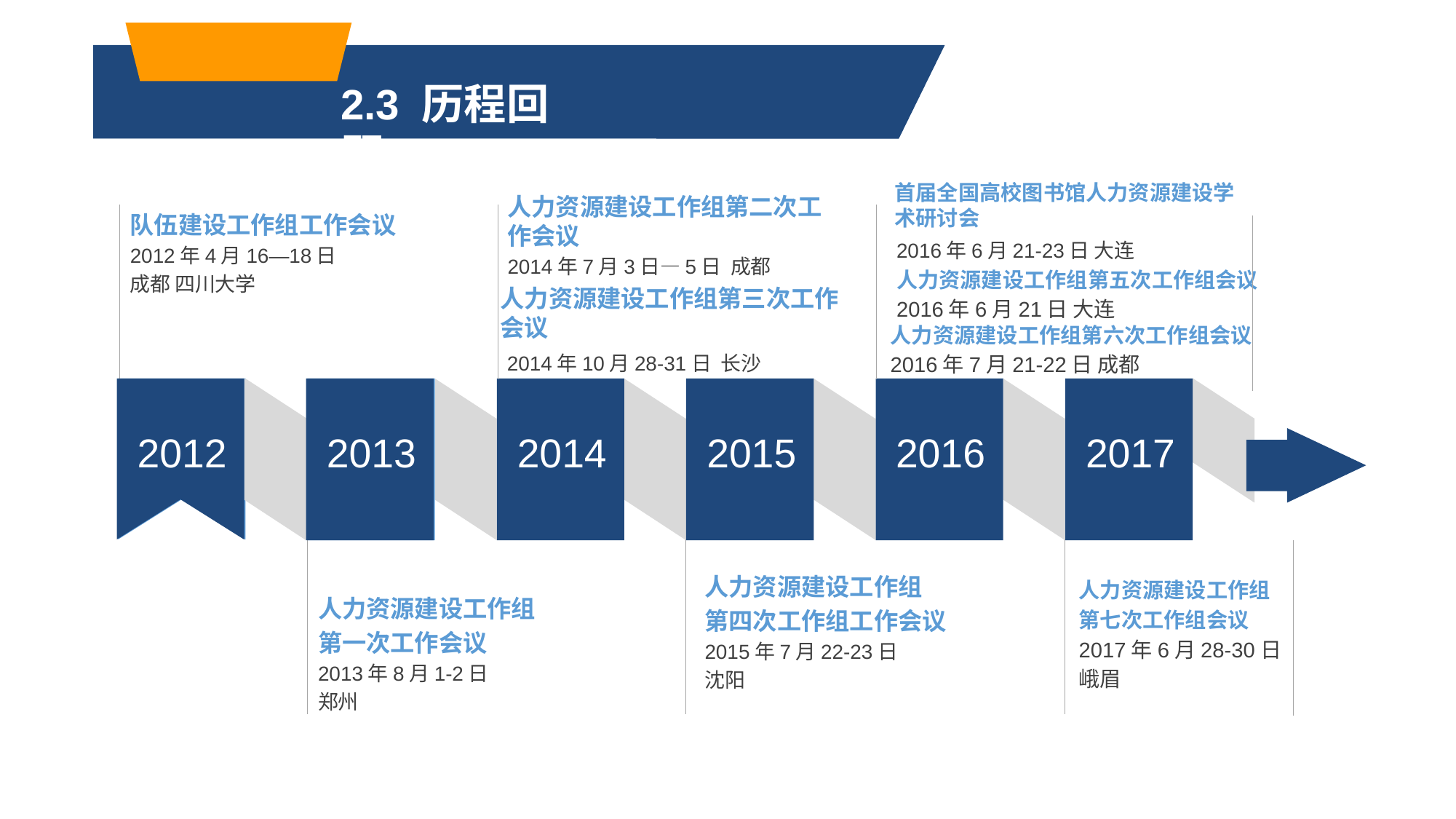

2.3 历程回顾

2012

2012

2013

2013

2014

2015

2016

2017

首届全国高校图书馆人力资源建设学术研讨会
人力资源建设工作组第二次工作会议
2014年7月3日—5日  成都

队伍建设工作组工作会议
2012年4月16—18日
成都 四川大学
2016年6月21-23日 大连
人力资源建设工作组第五次工作组会议
2016年6月21日 大连

人力资源建设工作组第三次工作会议
 2014年10月28-31日  长沙
人力资源建设工作组第六次工作组会议
2016年7月21-22日 成都

人力资源建设工作组
第四次工作组工作会议
2015年7月22-23日
沈阳
人力资源建设工作组
第七次工作组会议
2017年6月28-30日
峨眉
人力资源建设工作组
第一次工作会议
2013年8月1-2日
郑州